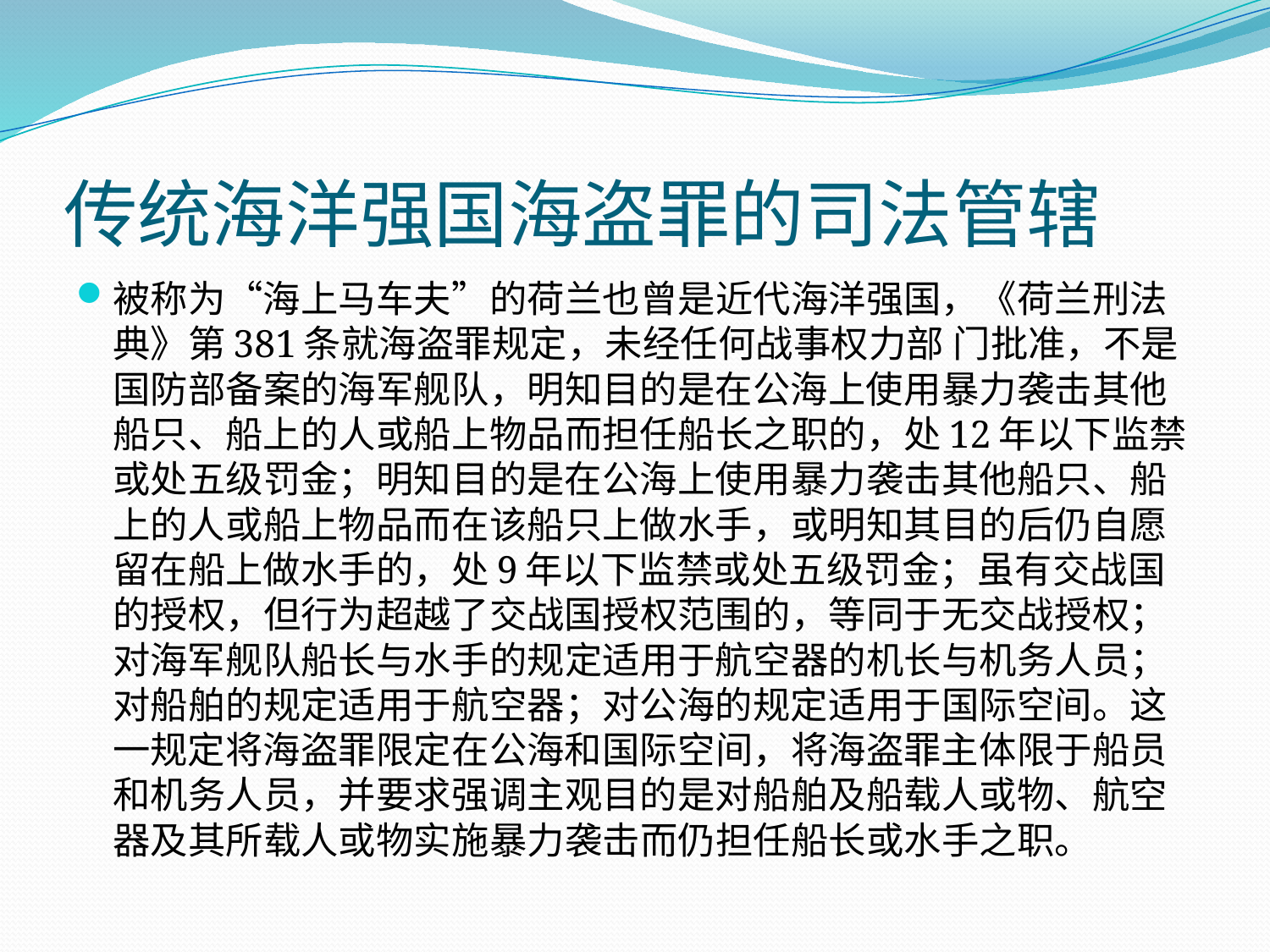

# 传统海洋强国海盗罪的司法管辖
被称为“海上马车夫”的荷兰也曾是近代海洋强国，《荷兰刑法典》第381条就海盗罪规定，未经任何战事权力部 门批准，不是国防部备案的海军舰队，明知目的是在公海上使用暴力袭击其他船只、船上的人或船上物品而担任船长之职的，处12年以下监禁或处五级罚金；明知目的是在公海上使用暴力袭击其他船只、船上的人或船上物品而在该船只上做水手，或明知其目的后仍自愿留在船上做水手的，处9年以下监禁或处五级罚金；虽有交战国的授权，但行为超越了交战国授权范围的，等同于无交战授权；对海军舰队船长与水手的规定适用于航空器的机长与机务人员；对船舶的规定适用于航空器；对公海的规定适用于国际空间。这一规定将海盗罪限定在公海和国际空间，将海盗罪主体限于船员和机务人员，并要求强调主观目的是对船舶及船载人或物、航空器及其所载人或物实施暴力袭击而仍担任船长或水手之职。